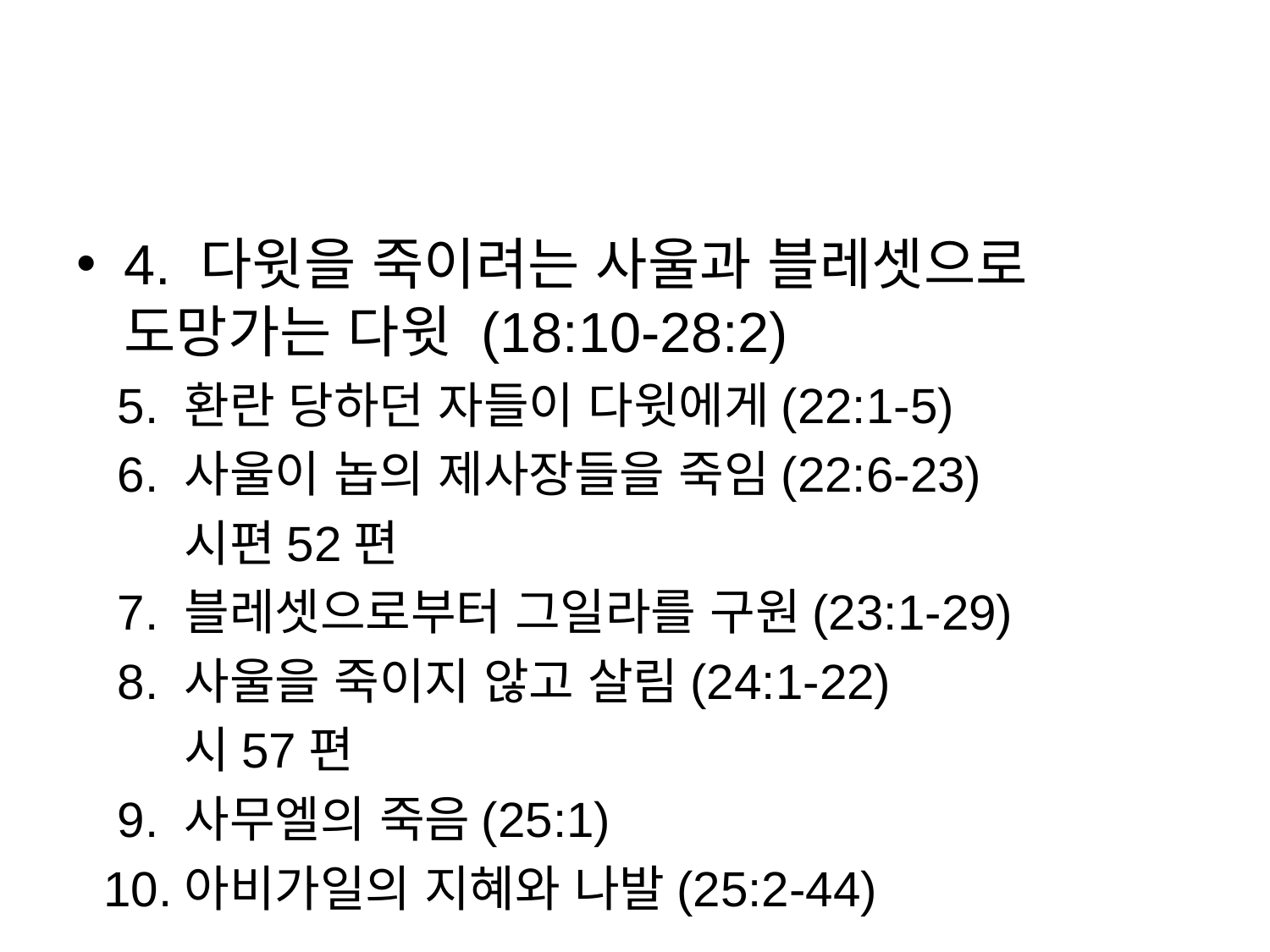

#
4. 다윗을 죽이려는 사울과 블레셋으로 도망가는 다윗 (18:10-28:2)
   5. 환란 당하던 자들이 다윗에게(22:1-5)
   6. 사울이 놉의 제사장들을 죽임(22:6-23)
       시편52편
   7. 블레셋으로부터 그일라를 구원(23:1-29)
   8. 사울을 죽이지 않고 살림(24:1-22)
       시57편
   9. 사무엘의 죽음(25:1)
  10.아비가일의 지혜와 나발(25:2-44)